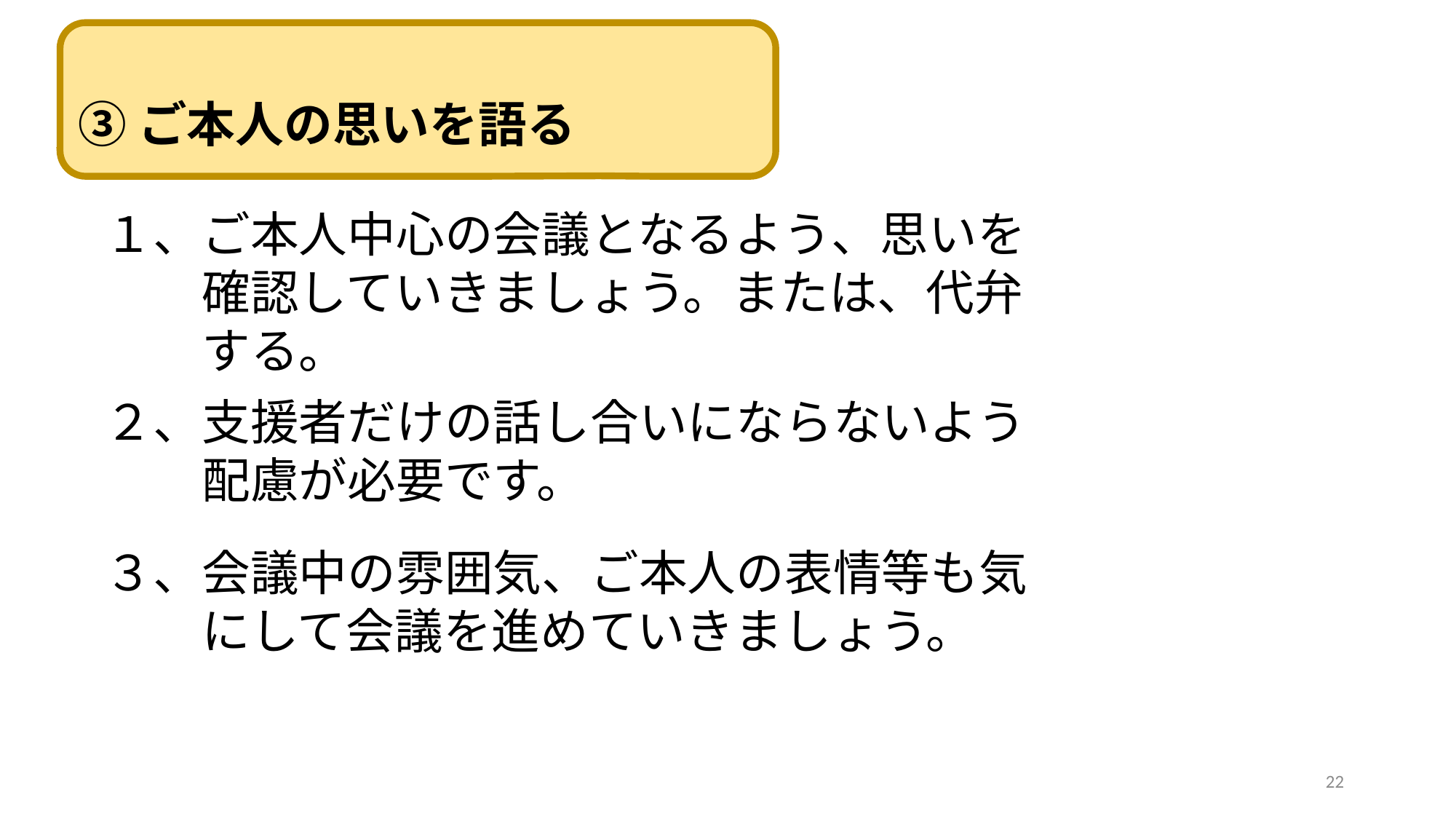

③ご本人の思いを語る
１、ご本人中心の会議となるよう、思いを
　　確認していきましょう。または、代弁
　　する。
２、支援者だけの話し合いにならないよう
　　配慮が必要です。
３、会議中の雰囲気、ご本人の表情等も気
　　にして会議を進めていきましょう。

22